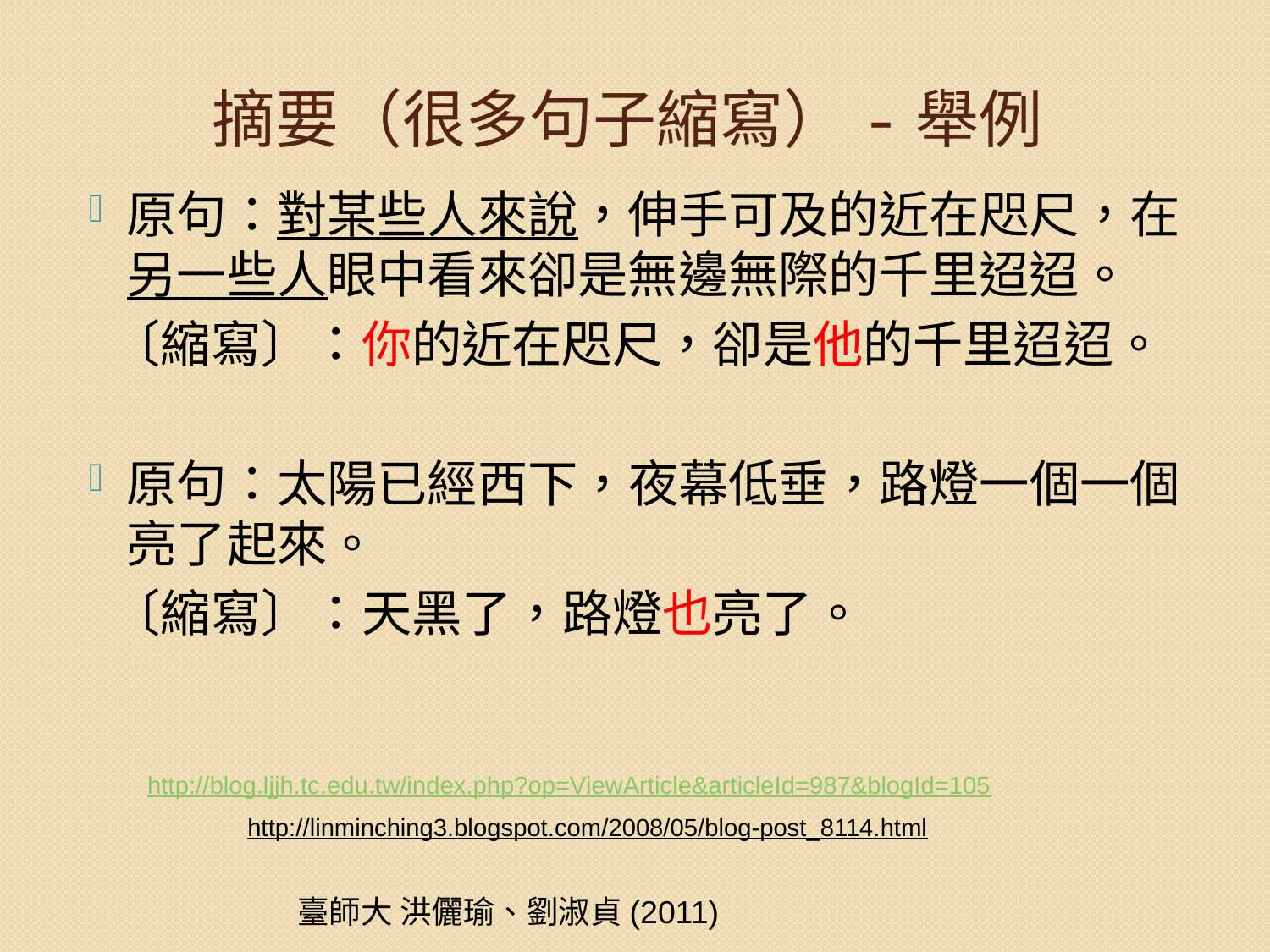

# 摘要（很多句子縮寫）-舉例
原句：對某些人來說，伸手可及的近在咫尺，在另一些人眼中看來卻是無邊無際的千里迢迢。
 〔縮寫〕：你的近在咫尺，卻是他的千里迢迢。

原句：太陽已經西下，夜幕低垂，路燈一個一個亮了起來。
 〔縮寫〕：天黑了，路燈也亮了。
http://blog.ljjh.tc.edu.tw/index.php?op=ViewArticle&articleId=987&blogId=105
http://linminching3.blogspot.com/2008/05/blog-post_8114.html
臺師大 洪儷瑜、劉淑貞(2011)